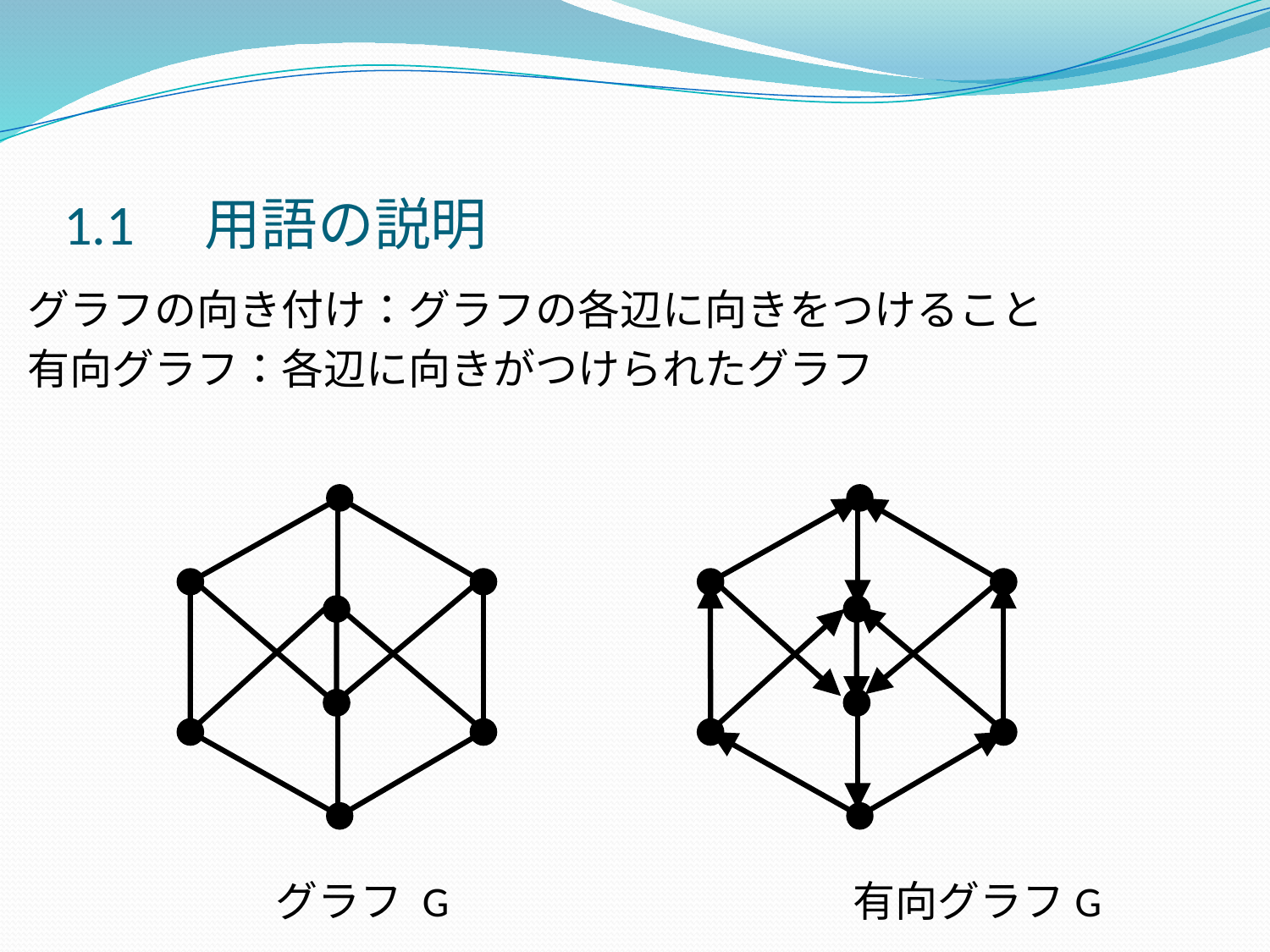

# 1.1　用語の説明

グラフの向き付け：グラフの各辺に向きをつけること
有向グラフ：各辺に向きがつけられたグラフ

                         グラフ G                           　　　 有向グラフG